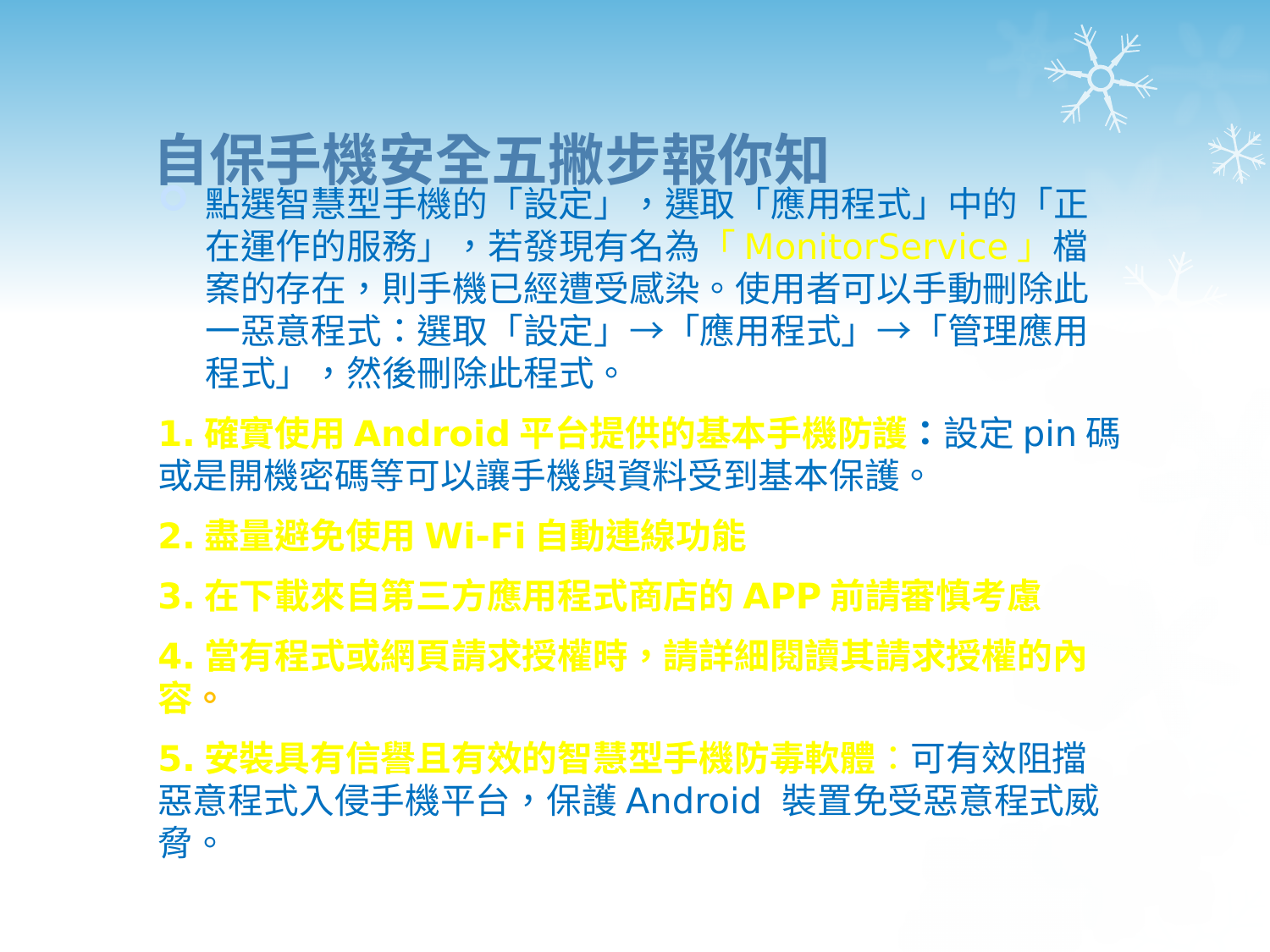

# 自保手機安全五撇步報你知

點選智慧型手機的「設定」，選取「應用程式」中的「正在運作的服務」，若發現有名為「MonitorService」檔案的存在，則手機已經遭受感染。使用者可以手動刪除此一惡意程式：選取「設定」→「應用程式」→「管理應用程式」，然後刪除此程式。
1.確實使用Android平台提供的基本手機防護：設定pin碼或是開機密碼等可以讓手機與資料受到基本保護。
2.盡量避免使用Wi-Fi自動連線功能
3.在下載來自第三方應用程式商店的APP前請審慎考慮
4.當有程式或網頁請求授權時，請詳細閱讀其請求授權的內容。
5.安裝具有信譽且有效的智慧型手機防毒軟體：可有效阻擋惡意程式入侵手機平台，保護Android 裝置免受惡意程式威脅。